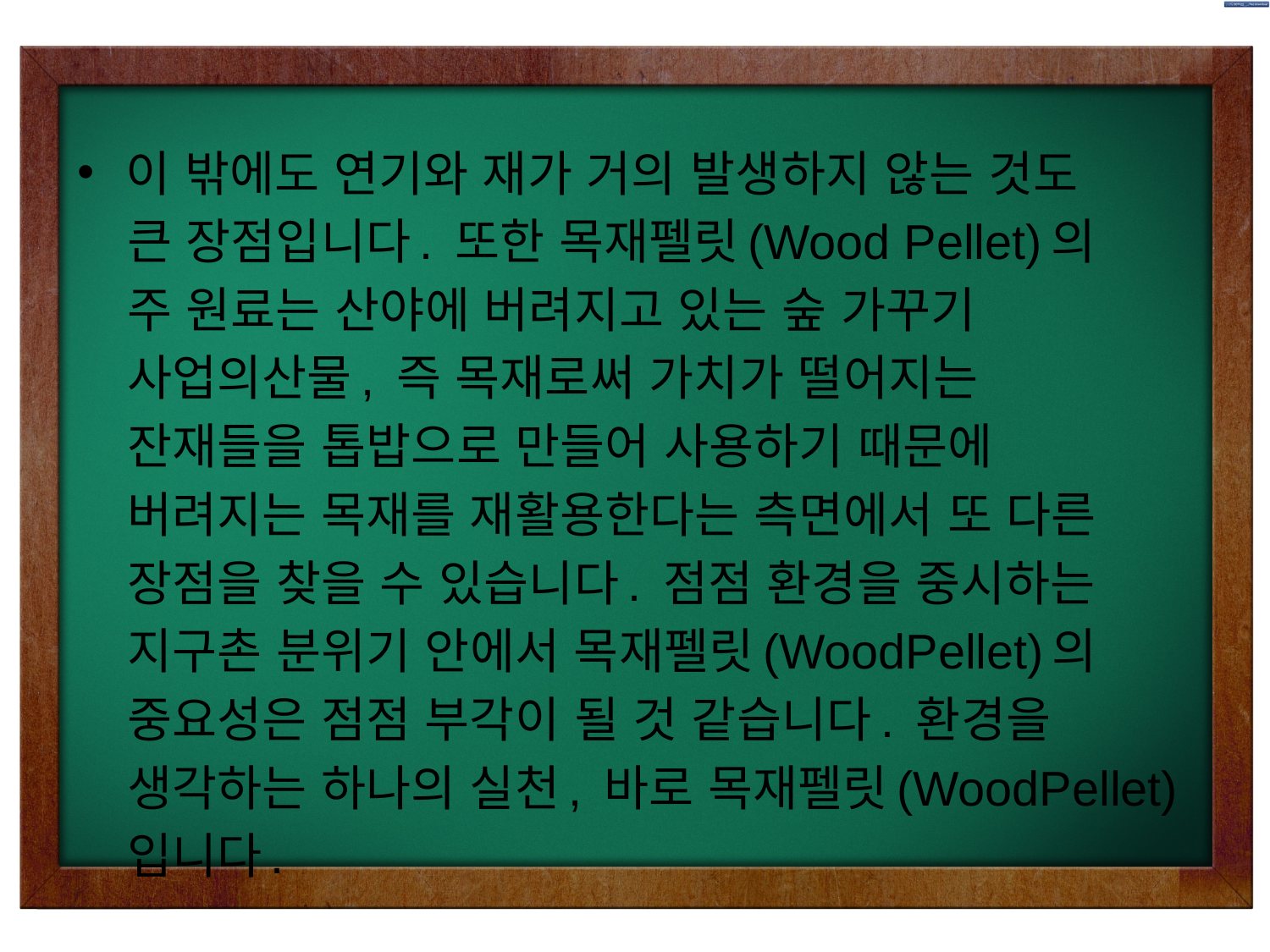

이 밖에도 연기와 재가 거의 발생하지 않는 것도
   큰 장점입니다. 또한 목재펠릿(Wood Pellet)의
   주 원료는 산야에 버려지고 있는 숲 가꾸기
   사업의산물, 즉 목재로써 가치가 떨어지는
   잔재들을 톱밥으로 만들어 사용하기 때문에
   버려지는 목재를 재활용한다는 측면에서 또 다른
   장점을 찾을 수 있습니다. 점점 환경을 중시하는
   지구촌 분위기 안에서 목재펠릿(WoodPellet)의
   중요성은 점점 부각이 될 것 같습니다. 환경을
   생각하는 하나의 실천, 바로 목재펠릿(WoodPellet)
   입니다.